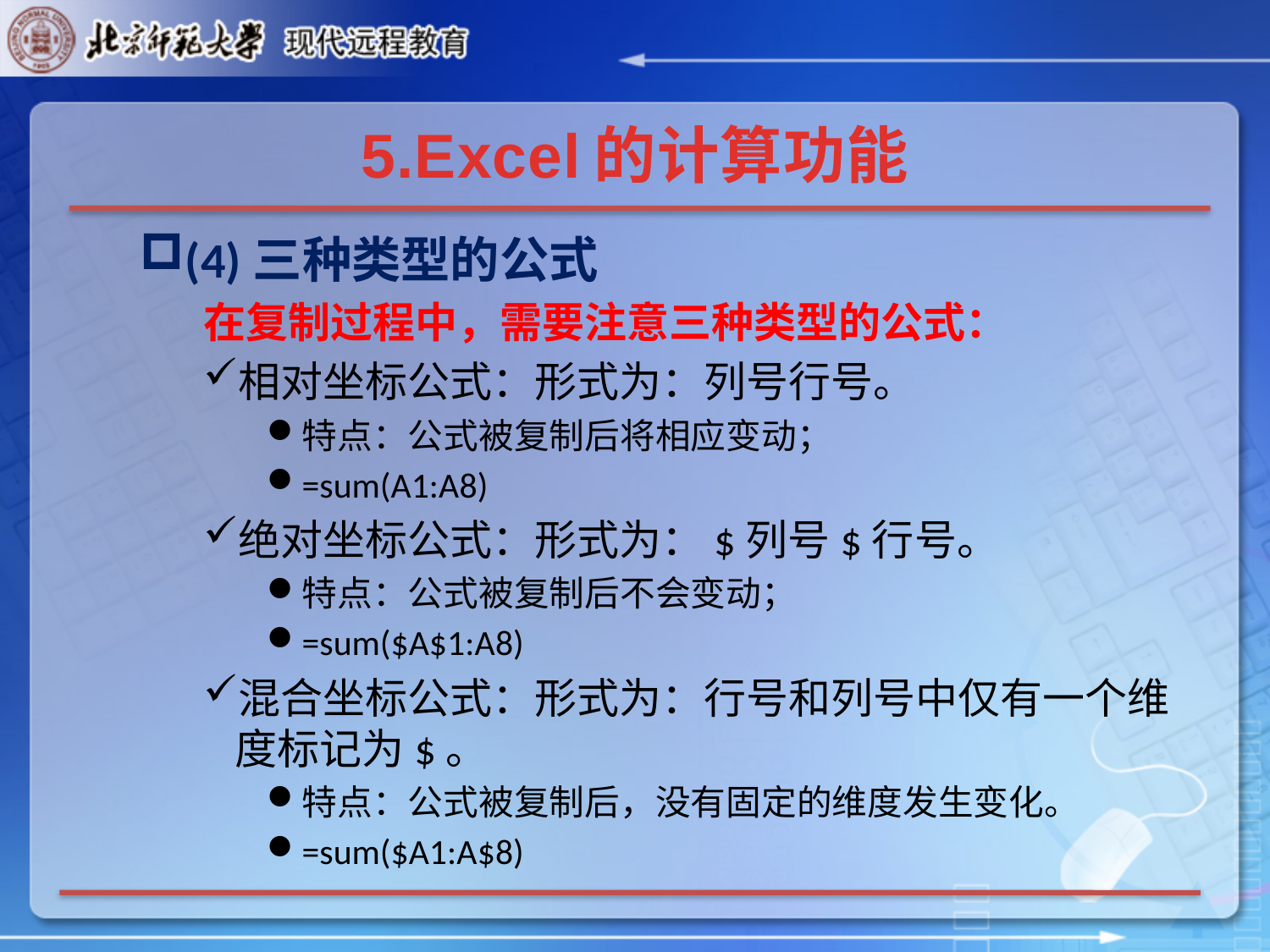

# 5.Excel的计算功能
(4)三种类型的公式
在复制过程中，需要注意三种类型的公式：
相对坐标公式：形式为：列号行号。
特点：公式被复制后将相应变动；
=sum(A1:A8)
绝对坐标公式：形式为：$列号$行号。
特点：公式被复制后不会变动；
=sum($A$1:A8)
混合坐标公式：形式为：行号和列号中仅有一个维度标记为$。
特点：公式被复制后，没有固定的维度发生变化。
=sum($A1:A$8)